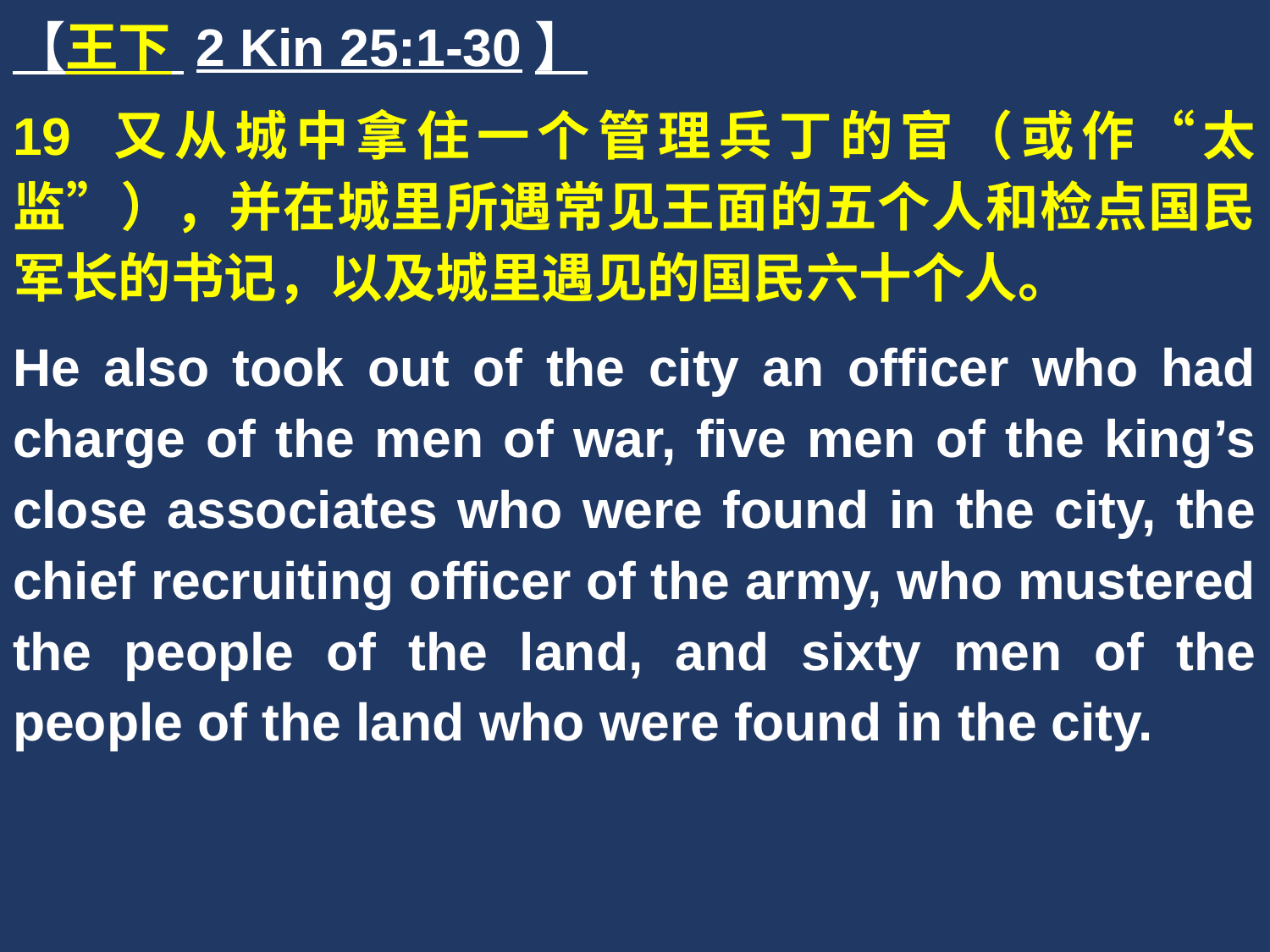

【王下 2 Kin 25:1-30】
19 又从城中拿住一个管理兵丁的官（或作“太监”），并在城里所遇常见王面的五个人和检点国民军长的书记，以及城里遇见的国民六十个人。
He also took out of the city an officer who had charge of the men of war, five men of the king’s close associates who were found in the city, the chief recruiting officer of the army, who mustered the people of the land, and sixty men of the people of the land who were found in the city.